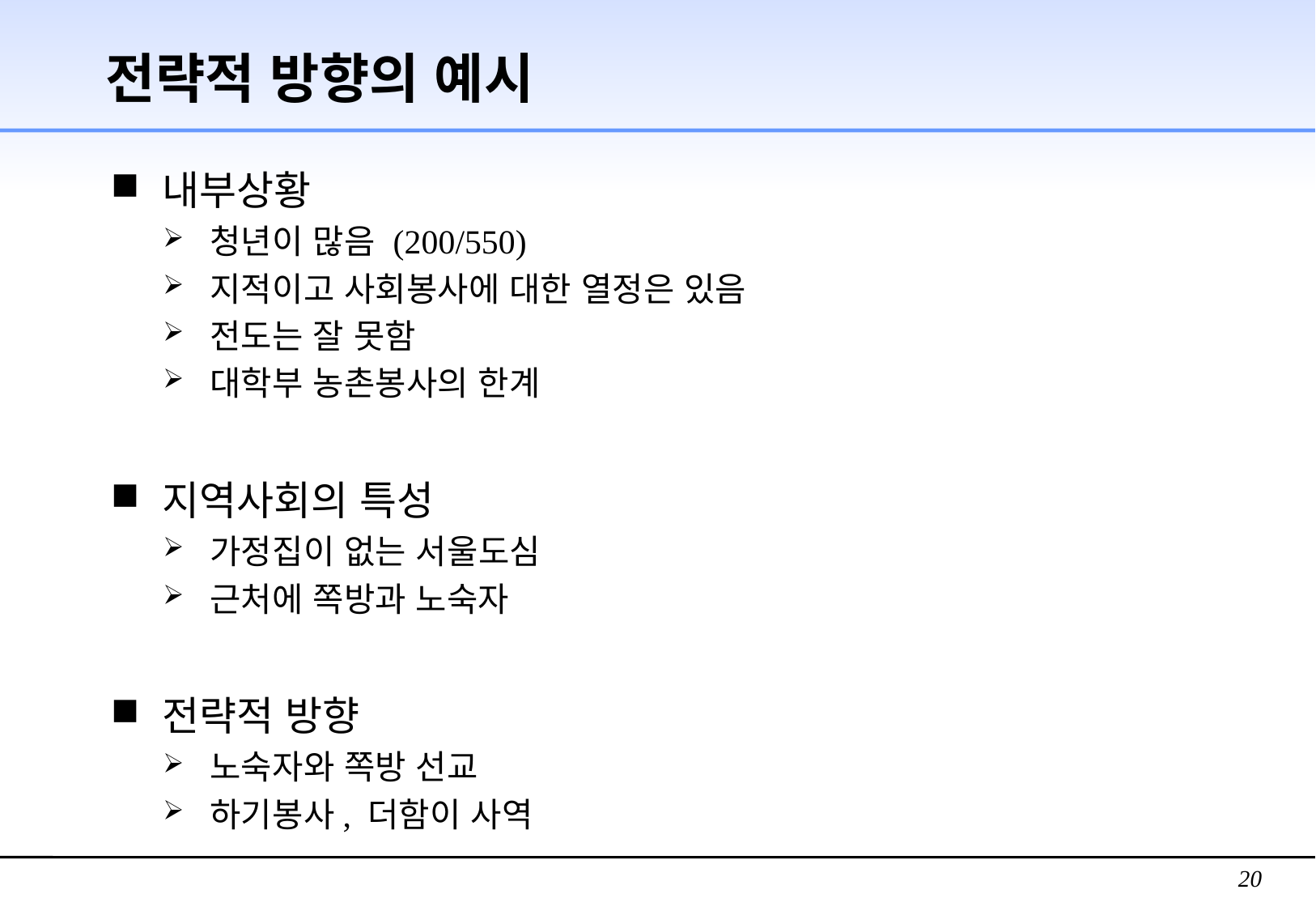

# 전략적 방향의 예시
내부상황
청년이 많음 (200/550)
지적이고 사회봉사에 대한 열정은 있음
전도는 잘 못함
대학부 농촌봉사의 한계

지역사회의 특성
가정집이 없는 서울도심
근처에 쪽방과 노숙자

전략적 방향
노숙자와 쪽방 선교
하기봉사, 더함이 사역

20